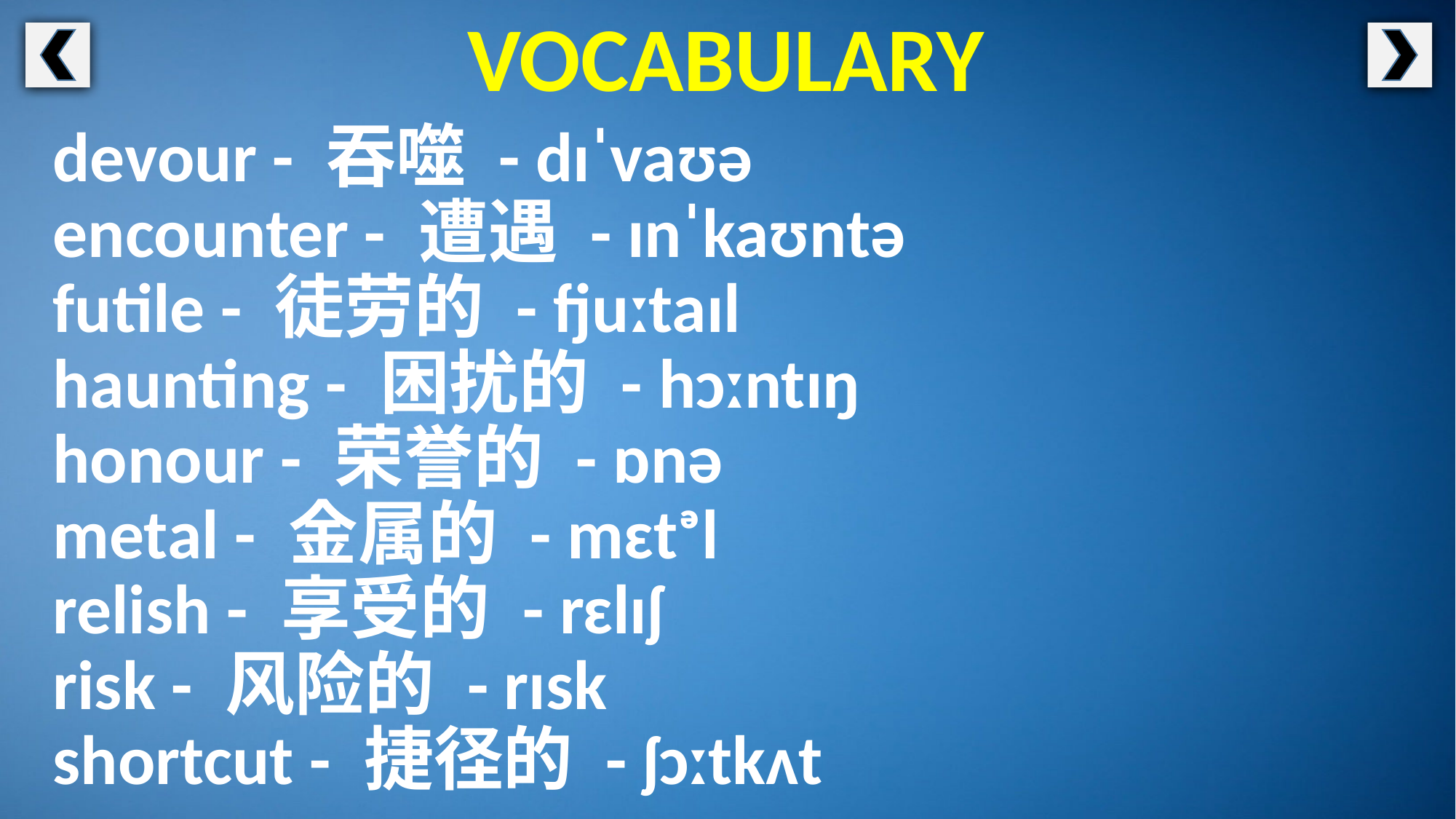

VOCABULARY
devour - 吞噬 - dɪˈvaʊə
encounter - 遭遇 - ɪnˈkaʊntə
futile - 徒劳的 - fjuːtaɪl
haunting - 困扰的 - hɔːntɪŋ
honour - 荣誉的 - ɒnə
metal - 金属的 - mɛtᵊl
relish - 享受的 - rɛlɪʃ
risk - 风险的 - rɪsk
shortcut - 捷径的 - ʃɔːtkʌt